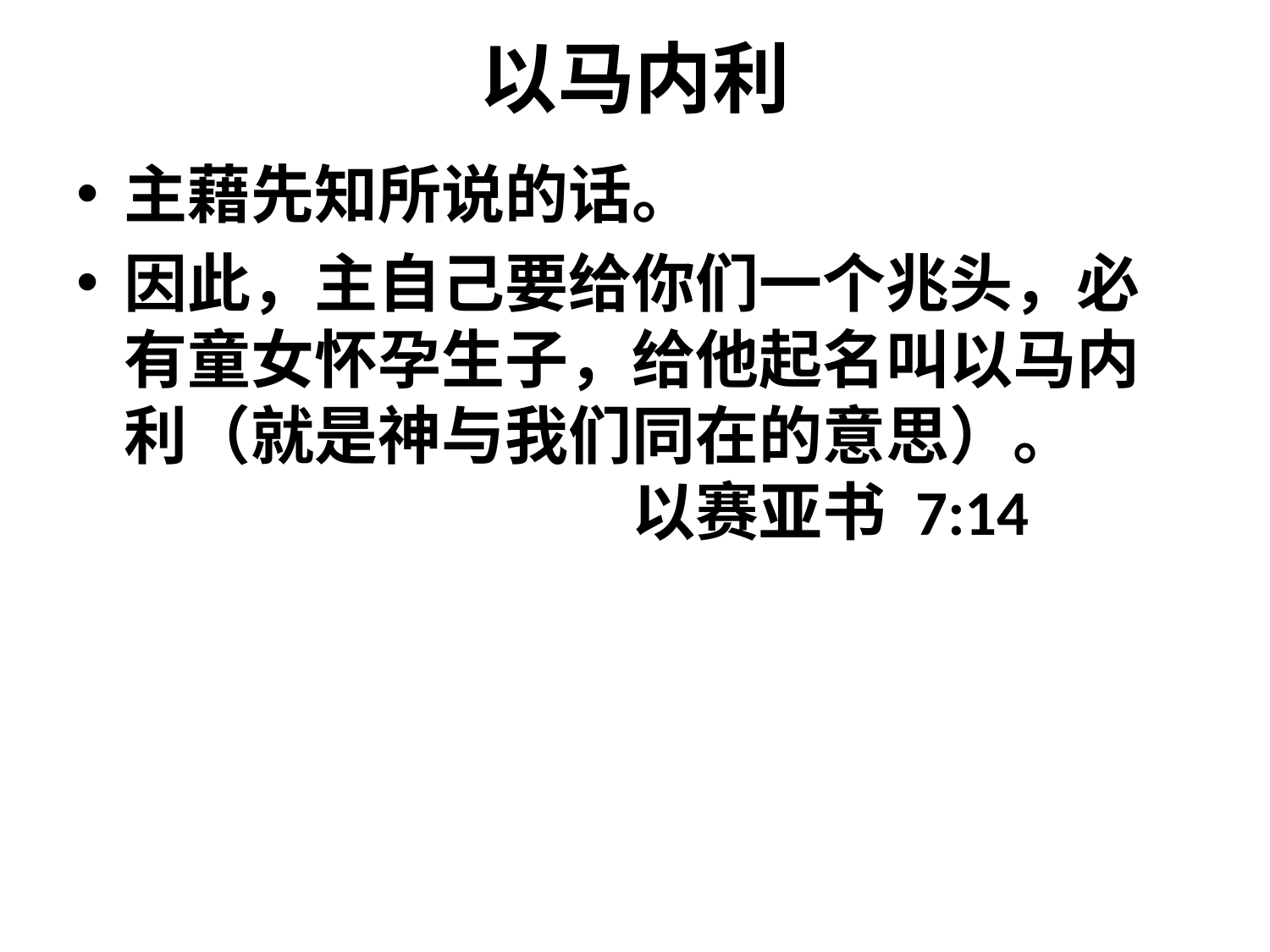

# 以马内利
主藉先知所说的话。
因此，主自己要给你们一个兆头，必有童女怀孕生子，给他起名叫以马内利（就是神与我们同在的意思）。					以赛亚书 7:14